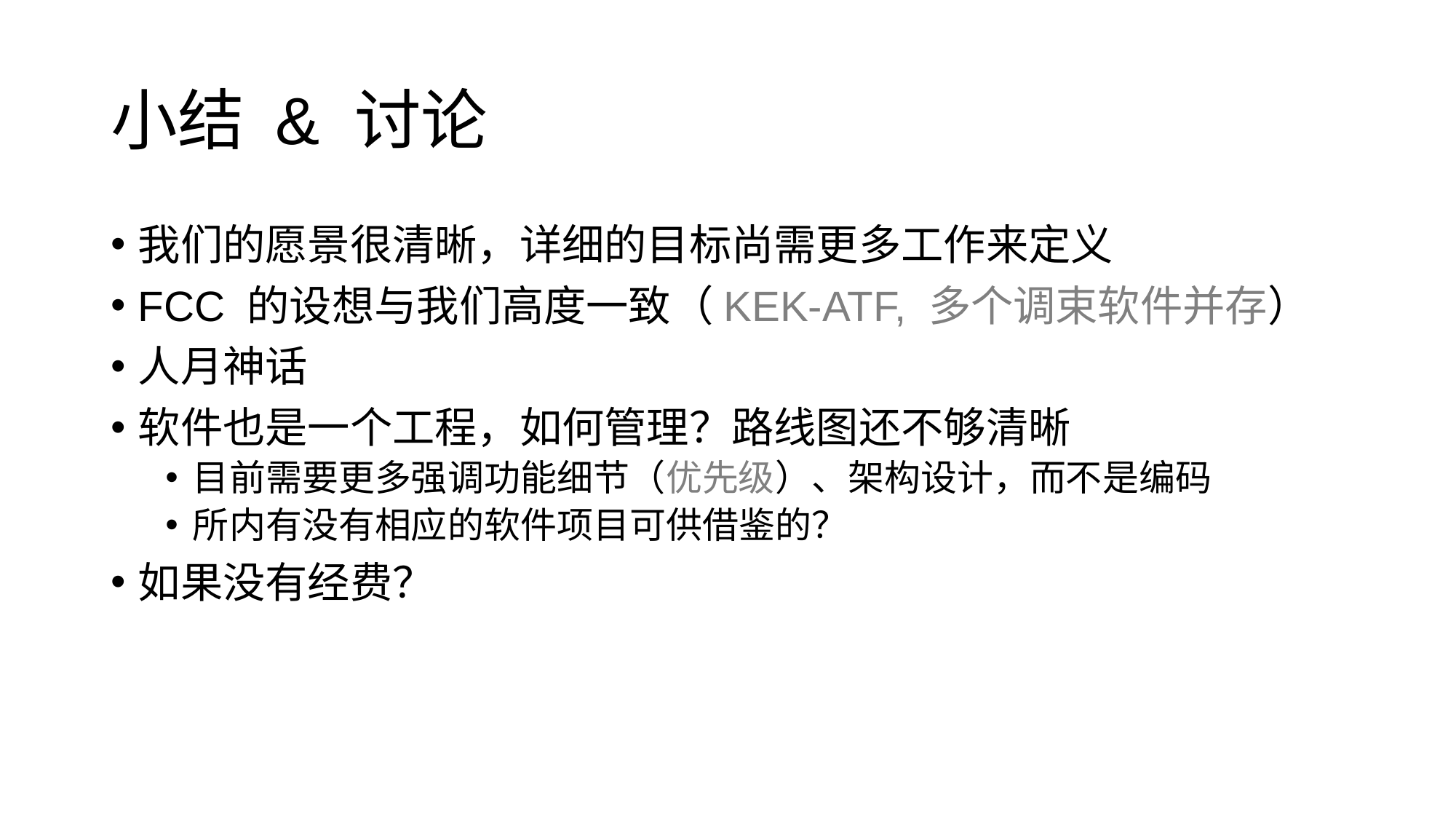

# 小结 & 讨论
我们的愿景很清晰，详细的目标尚需更多工作来定义
FCC 的设想与我们高度一致（KEK-ATF, 多个调束软件并存）
人月神话
软件也是一个工程，如何管理？路线图还不够清晰
目前需要更多强调功能细节（优先级）、架构设计，而不是编码
所内有没有相应的软件项目可供借鉴的？
如果没有经费？